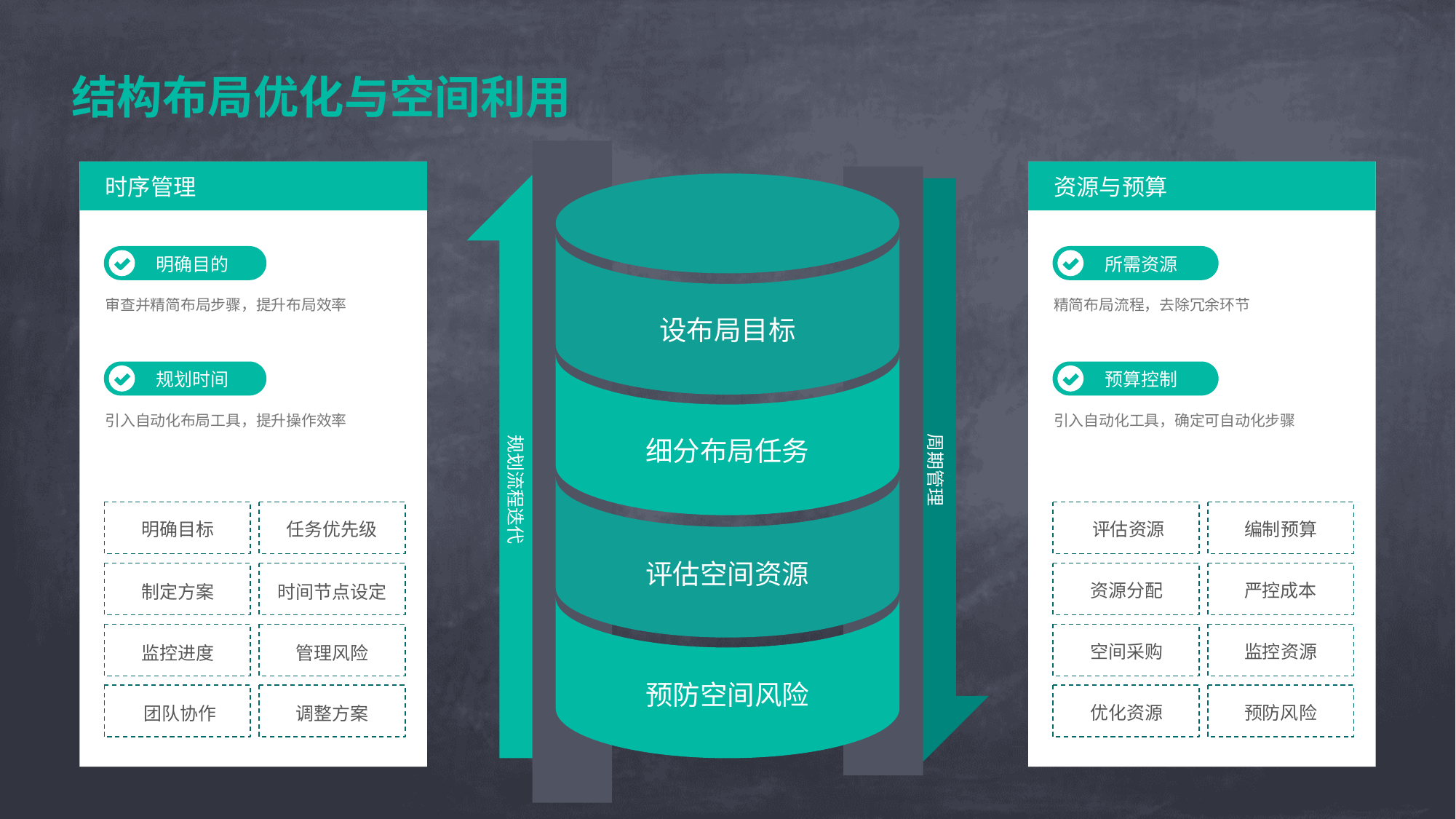

结构布局优化与空间利用

时序管理
资源与预算

规划流程迭代

周期管理
明确目的
所需资源

审查并精简布局步骤，提升布局效率
精简布局流程，去除冗余环节
设布局目标

规划时间
预算控制

引入自动化布局工具，提升操作效率
引入自动化工具，确定可自动化步骤

细分布局任务

明确目标
任务优先级
评估资源
编制预算
评估空间资源

资源分配
严控成本
制定方案
时间节点设定

空间采购
监控资源
监控进度
管理风险
预防空间风险

优化资源
预防风险
团队协作
调整方案